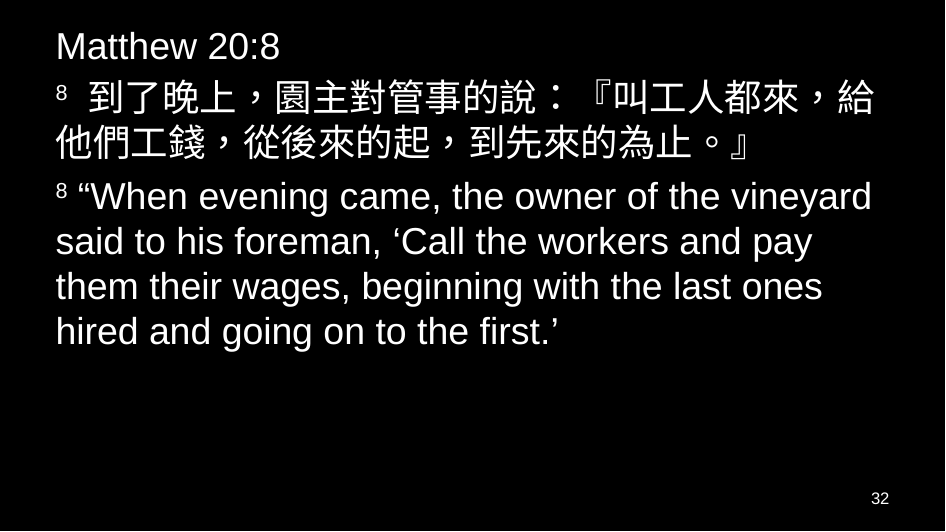

Matthew 20:8
8 到了晚上，園主對管事的說：『叫工人都來，給他們工錢，從後來的起，到先來的為止。』
8 “When evening came, the owner of the vineyard said to his foreman, ‘Call the workers and pay them their wages, beginning with the last ones hired and going on to the first.’

32